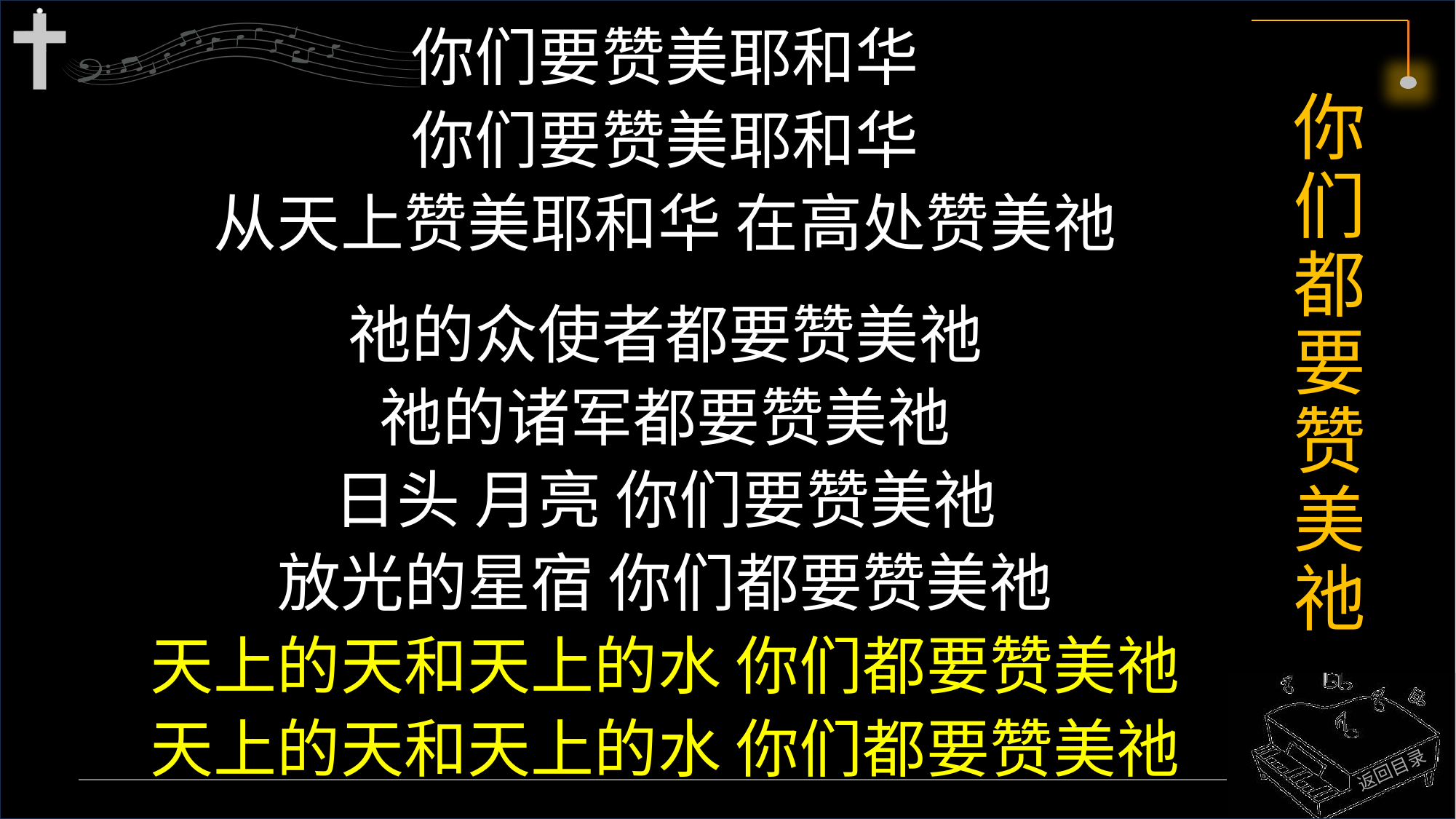

你们要赞美耶和华
你们要赞美耶和华
从天上赞美耶和华 在高处赞美祂

祂的众使者都要赞美祂
祂的诸军都要赞美祂
日头 月亮 你们要赞美祂
放光的星宿 你们都要赞美祂
天上的天和天上的水 你们都要赞美祂
天上的天和天上的水 你们都要赞美祂
# 你们都要赞美祂